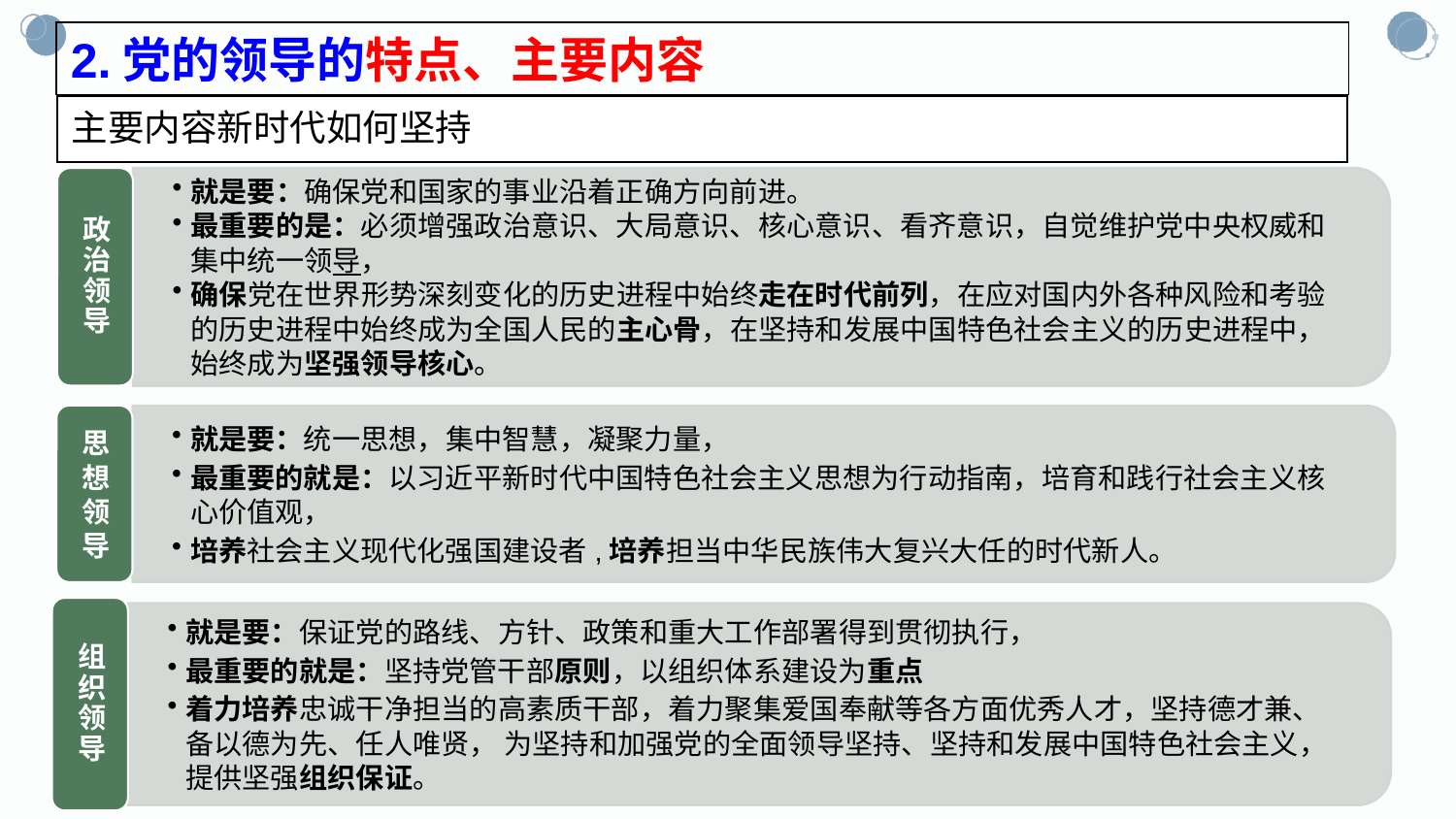

2.党的领导的特点、主要内容
主要内容新时代如何坚持
就是要：确保党和国家的事业沿着正确方向前进。
最重要的是：必须增强政治意识、大局意识、核心意识、看齐意识，自觉维护党中央权威和集中统一领导，
确保党在世界形势深刻变化的历史进程中始终走在时代前列，在应对国内外各种风险和考验的历史进程中始终成为全国人民的主心骨，在坚持和发展中国特色社会主义的历史进程中，始终成为坚强领导核心。
政治领导
就是要：统一思想，集中智慧，凝聚力量，
最重要的就是：以习近平新时代中国特色社会主义思想为行动指南，培育和践行社会主义核心价值观，
培养社会主义现代化强国建设者,培养担当中华民族伟大复兴大任的时代新人。
思想领导
就是要：保证党的路线、方针、政策和重大工作部署得到贯彻执行，
最重要的就是：坚持党管干部原则，以组织体系建设为重点
着力培养忠诚干净担当的高素质干部，着力聚集爱国奉献等各方面优秀人才，坚持德才兼、备以德为先、任人唯贤， 为坚持和加强党的全面领导坚持、坚持和发展中国特色社会主义，提供坚强组织保证。
组织领导